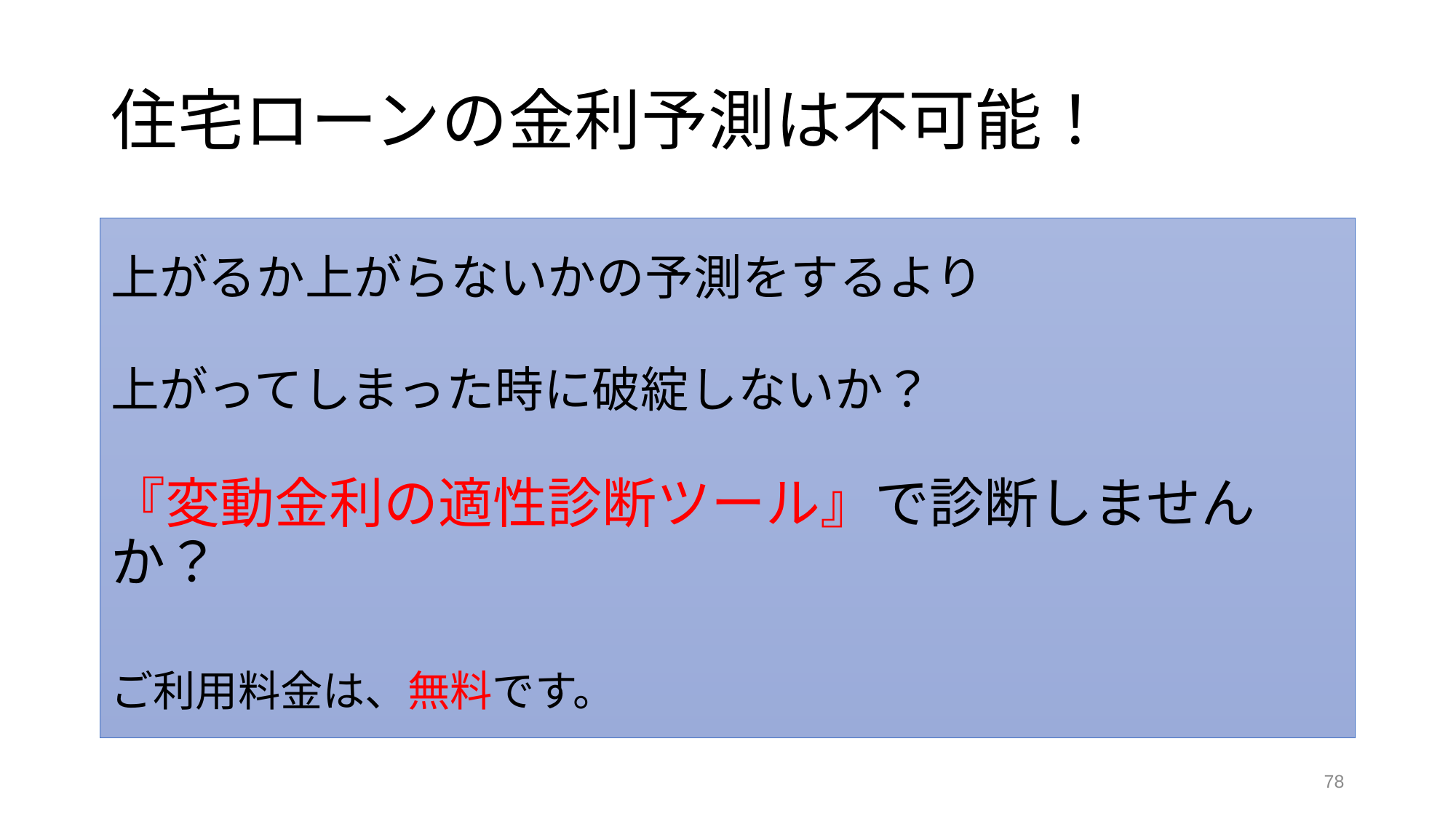

# 住宅ローンの金利予測は不可能！

上がるか上がらないかの予測をするより

上がってしまった時に破綻しないか？

『変動金利の適性診断ツール』で診断しませんか？

ご利用料金は、無料です。

78